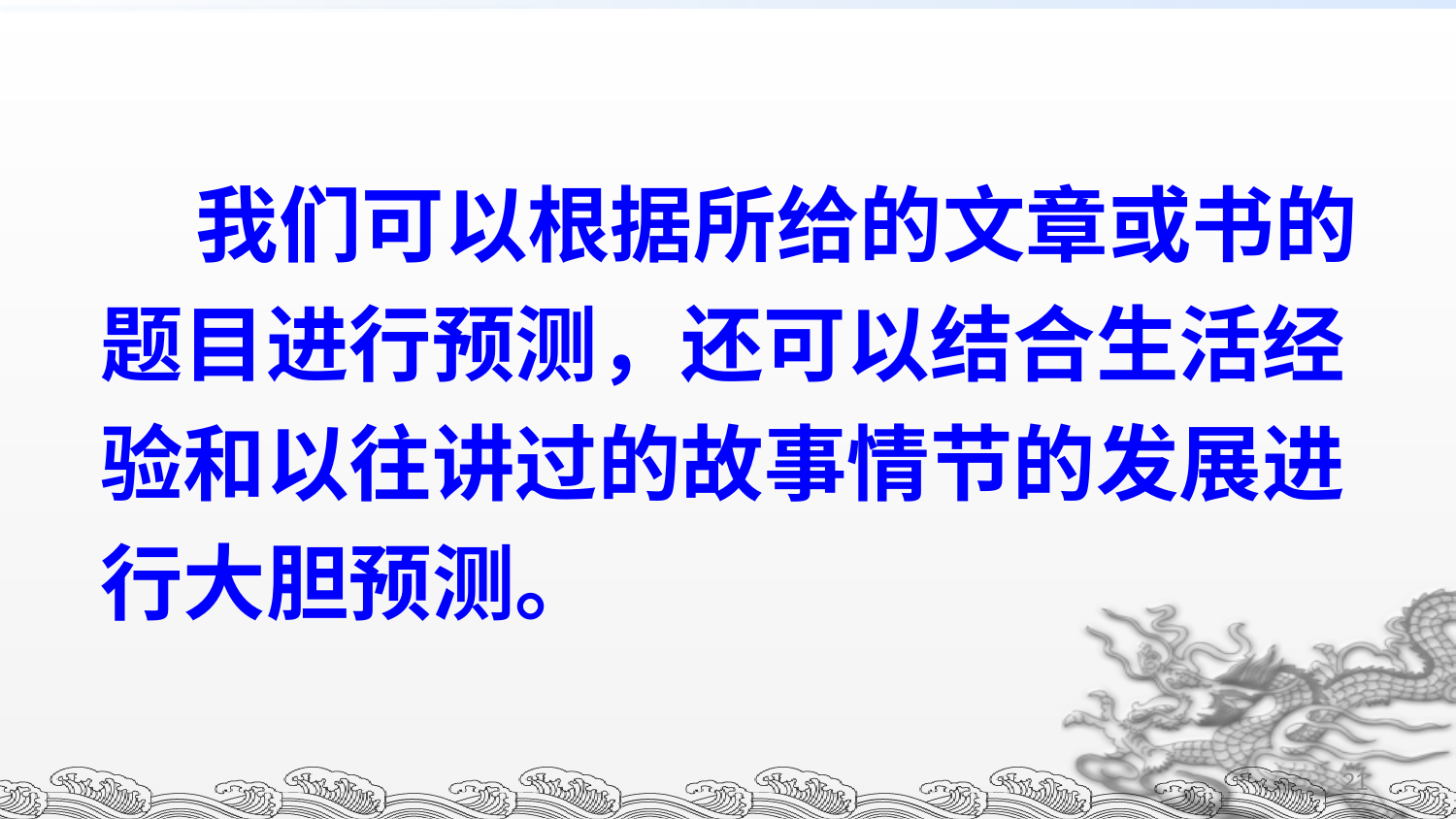

我们可以根据所给的文章或书的题目进行预测，还可以结合生活经验和以往讲过的故事情节的发展进行大胆预测。
21